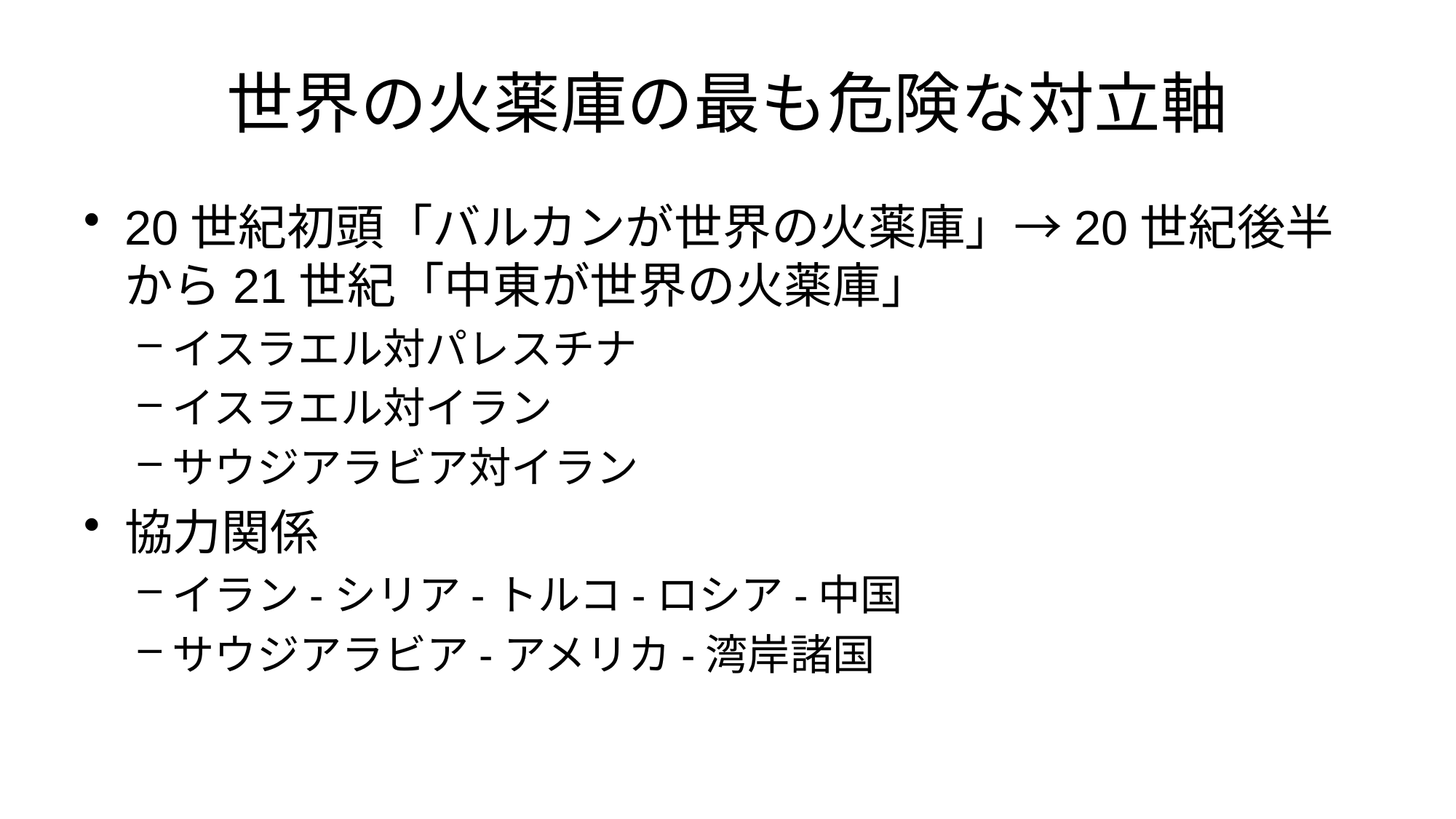

# 世界の火薬庫の最も危険な対立軸
20世紀初頭「バルカンが世界の火薬庫」→20世紀後半から21世紀「中東が世界の火薬庫」
イスラエル対パレスチナ
イスラエル対イラン
サウジアラビア対イラン
協力関係
イラン-シリア-トルコ-ロシア-中国
サウジアラビア-アメリカ-湾岸諸国